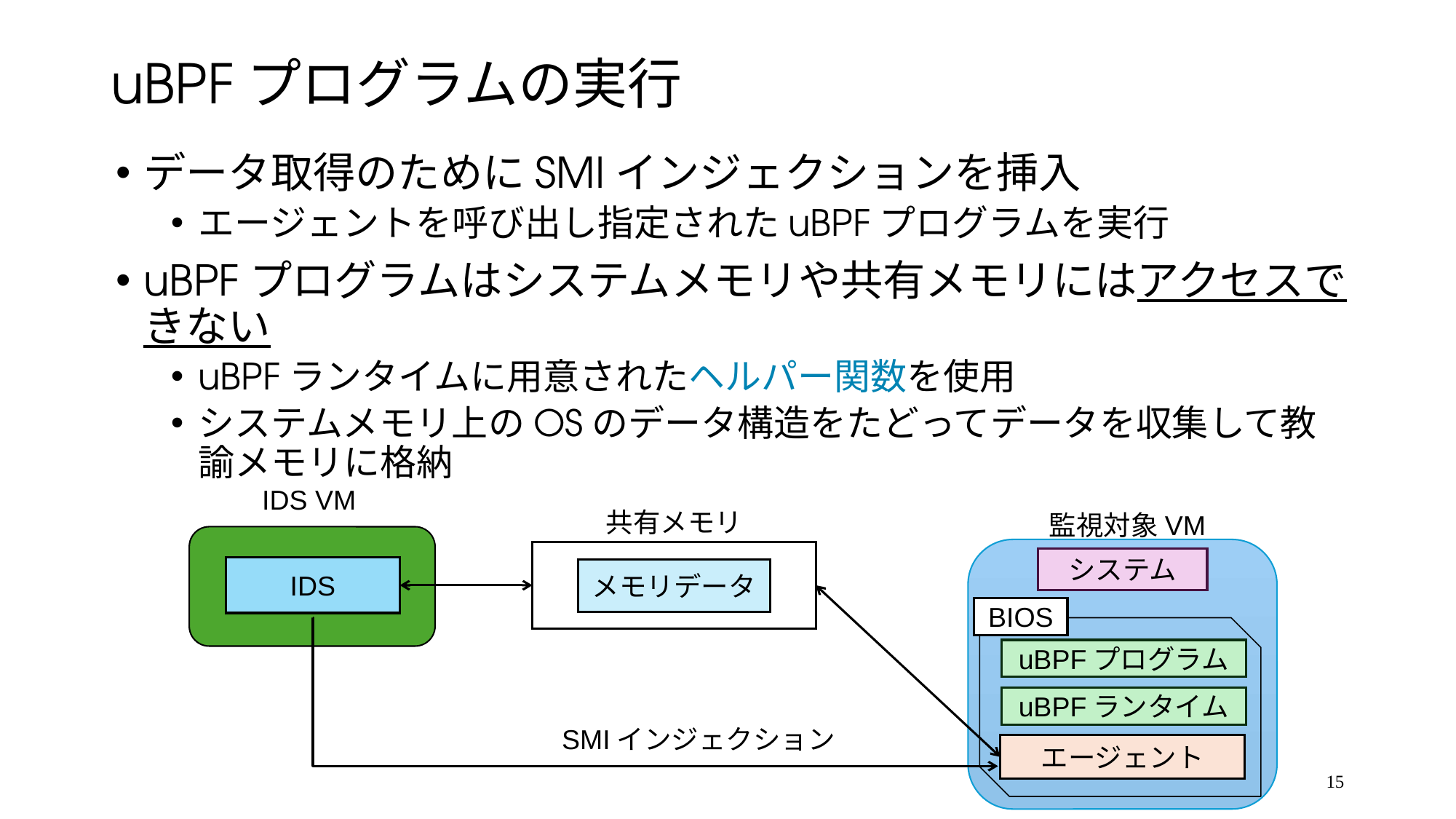

# uBPFプログラムの実行
データ取得のためにSMIインジェクションを挿入
エージェントを呼び出し指定されたuBPFプログラムを実行
uBPFプログラムはシステムメモリや共有メモリにはアクセスできない
uBPFランタイムに用意されたヘルパー関数を使用
システムメモリ上のOSのデータ構造をたどってデータを収集して教諭メモリに格納

IDS VM
共有メモリ
監視対象VM

システム
IDS
BIOS

エージェント
uBPFプログラム
uBPFランタイム

メモリデータ
SMIインジェクション
15